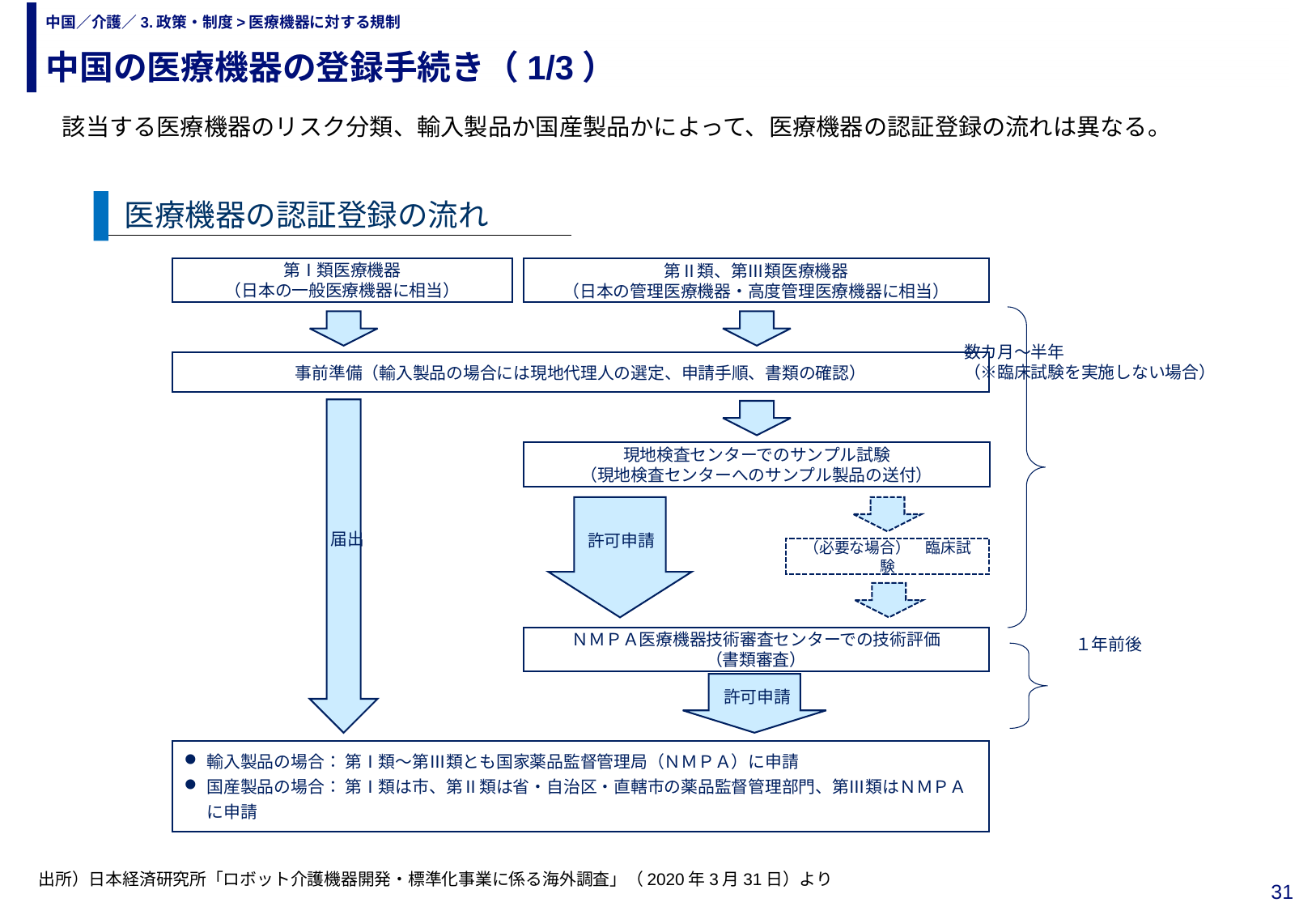

中国の医療機器の登録手続き（1/3）
# 中国／介護／3.政策・制度>医療機器に対する規制
　該当する医療機器のリスク分類、輸入製品か国産製品かによって、医療機器の認証登録の流れは異なる。
医療機器の認証登録の流れ

第Ⅰ類医療機器
（日本の一般医療機器に相当）
第Ⅱ類、第Ⅲ類医療機器
（日本の管理医療機器・高度管理医療機器に相当）

数カ月～半年
（※臨床試験を実施しない場合）
事前準備（輸入製品の場合には現地代理人の選定、申請手順、書類の確認）

現地検査センターでのサンプル試験
（現地検査センターへのサンプル製品の送付）

許可申請
届出
（必要な場合）　臨床試験

ＮＭＰＡ医療機器技術審査センターでの技術評価
（書類審査）
１年前後

許可申請
輸入製品の場合： 第Ⅰ類～第Ⅲ類とも国家薬品監督管理局（ＮＭＰＡ）に申請
国産製品の場合： 第Ⅰ類は市、第Ⅱ類は省・自治区・直轄市の薬品監督管理部門、第Ⅲ類はＮＭＰＡに申請
出所）日本経済研究所「ロボット介護機器開発・標準化事業に係る海外調査」（2020年3月31日）より